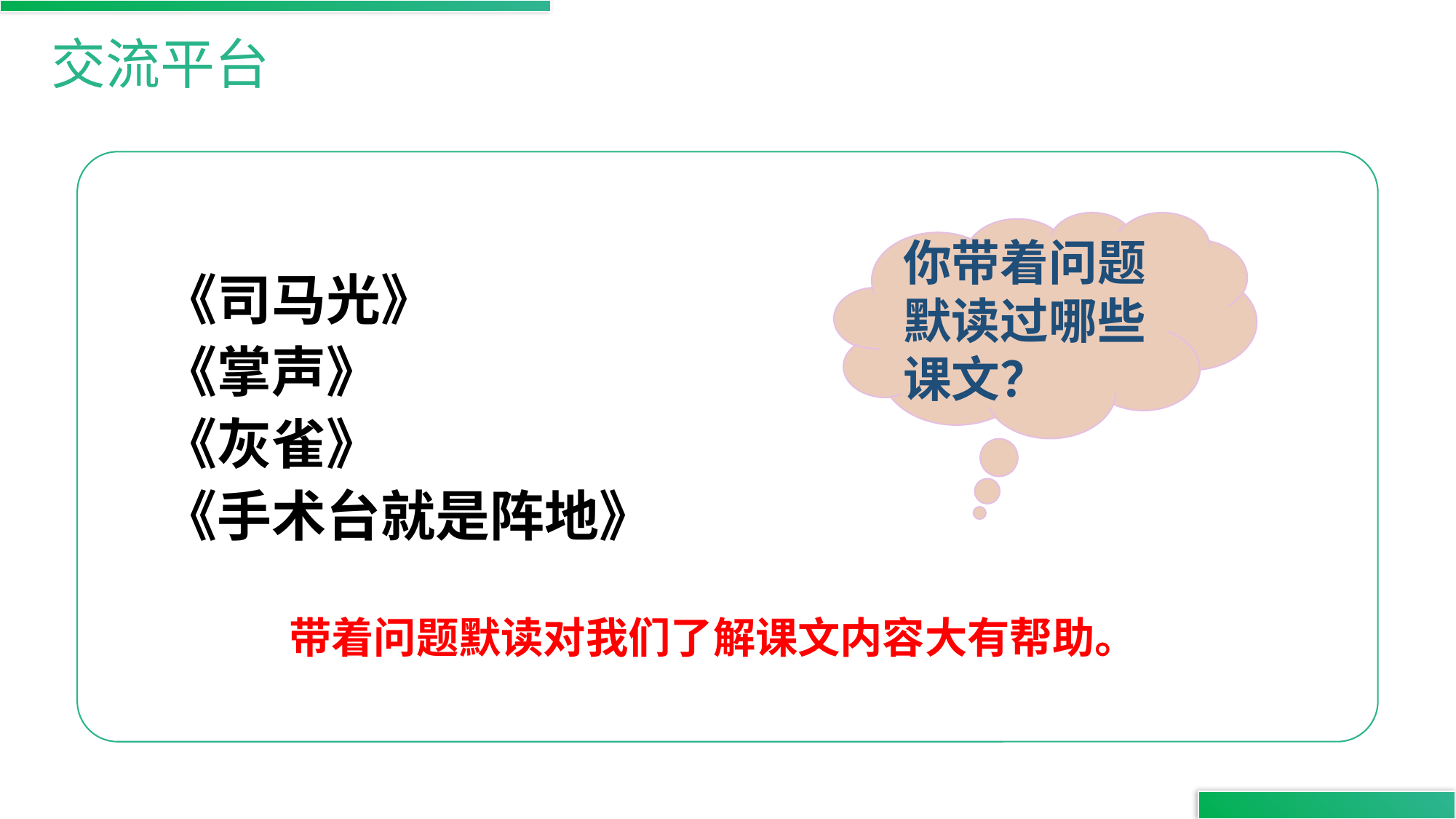

交流平台
你带着问题默读过哪些课文？
《司马光》
《掌声》
《灰雀》
《手术台就是阵地》
    带着问题默读对我们了解课文内容大有帮助。